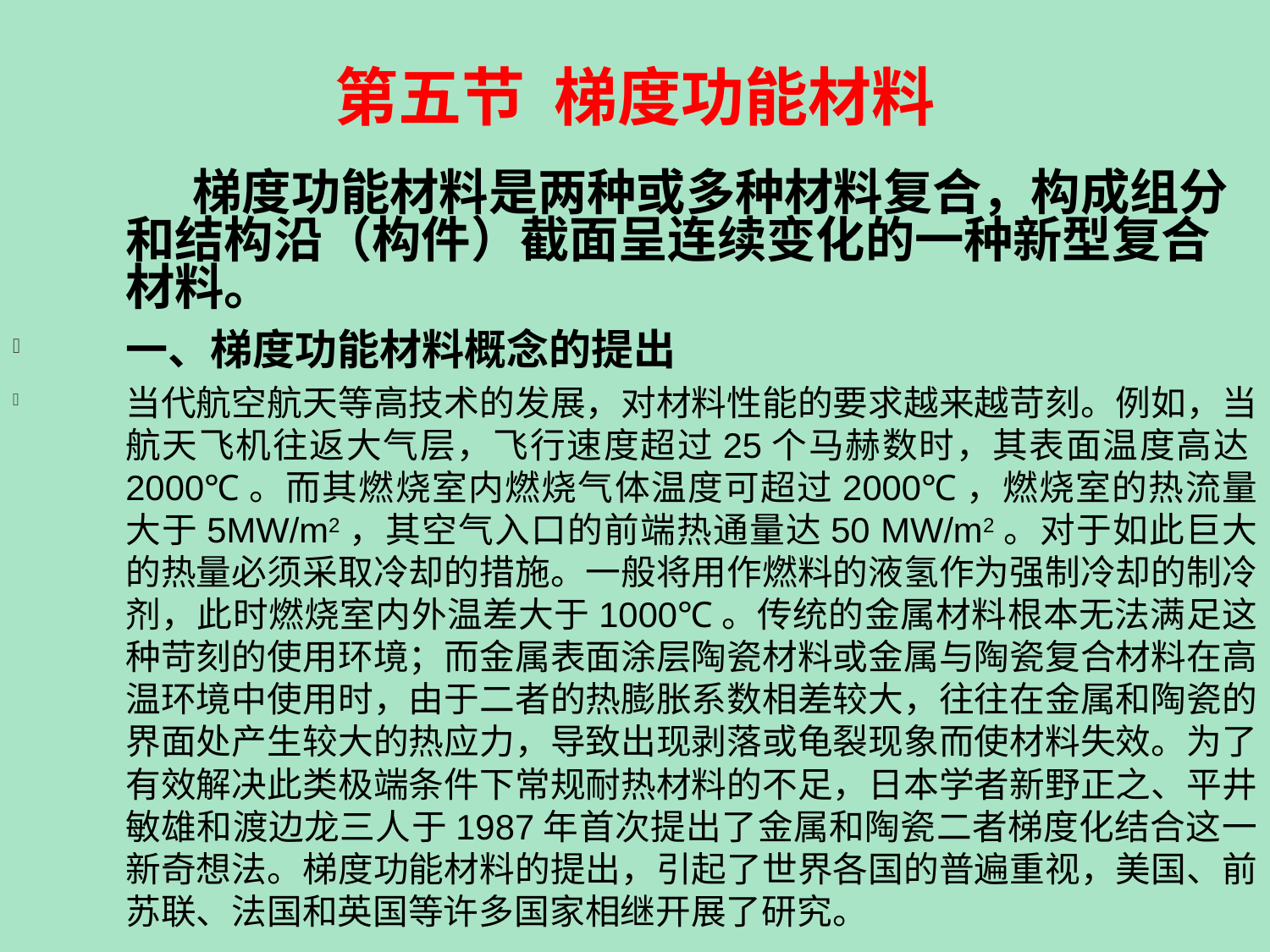

第五节  梯度功能材料
               梯度功能材料是两种或多种材料复合，构成组分和结构沿（构件）截面呈连续变化的一种新型复合材料。
一、梯度功能材料概念的提出
当代航空航天等高技术的发展，对材料性能的要求越来越苛刻。例如，当航天飞机往返大气层，飞行速度超过25个马赫数时，其表面温度高达2000℃。而其燃烧室内燃烧气体温度可超过2000℃，燃烧室的热流量大于5MW/m2，其空气入口的前端热通量达50 MW/m2。对于如此巨大的热量必须采取冷却的措施。一般将用作燃料的液氢作为强制冷却的制冷剂，此时燃烧室内外温差大于1000℃。传统的金属材料根本无法满足这种苛刻的使用环境；而金属表面涂层陶瓷材料或金属与陶瓷复合材料在高温环境中使用时，由于二者的热膨胀系数相差较大，往往在金属和陶瓷的界面处产生较大的热应力，导致出现剥落或龟裂现象而使材料失效。为了有效解决此类极端条件下常规耐热材料的不足，日本学者新野正之、平井敏雄和渡边龙三人于1987年首次提出了金属和陶瓷二者梯度化结合这一新奇想法。梯度功能材料的提出，引起了世界各国的普遍重视，美国、前苏联、法国和英国等许多国家相继开展了研究。